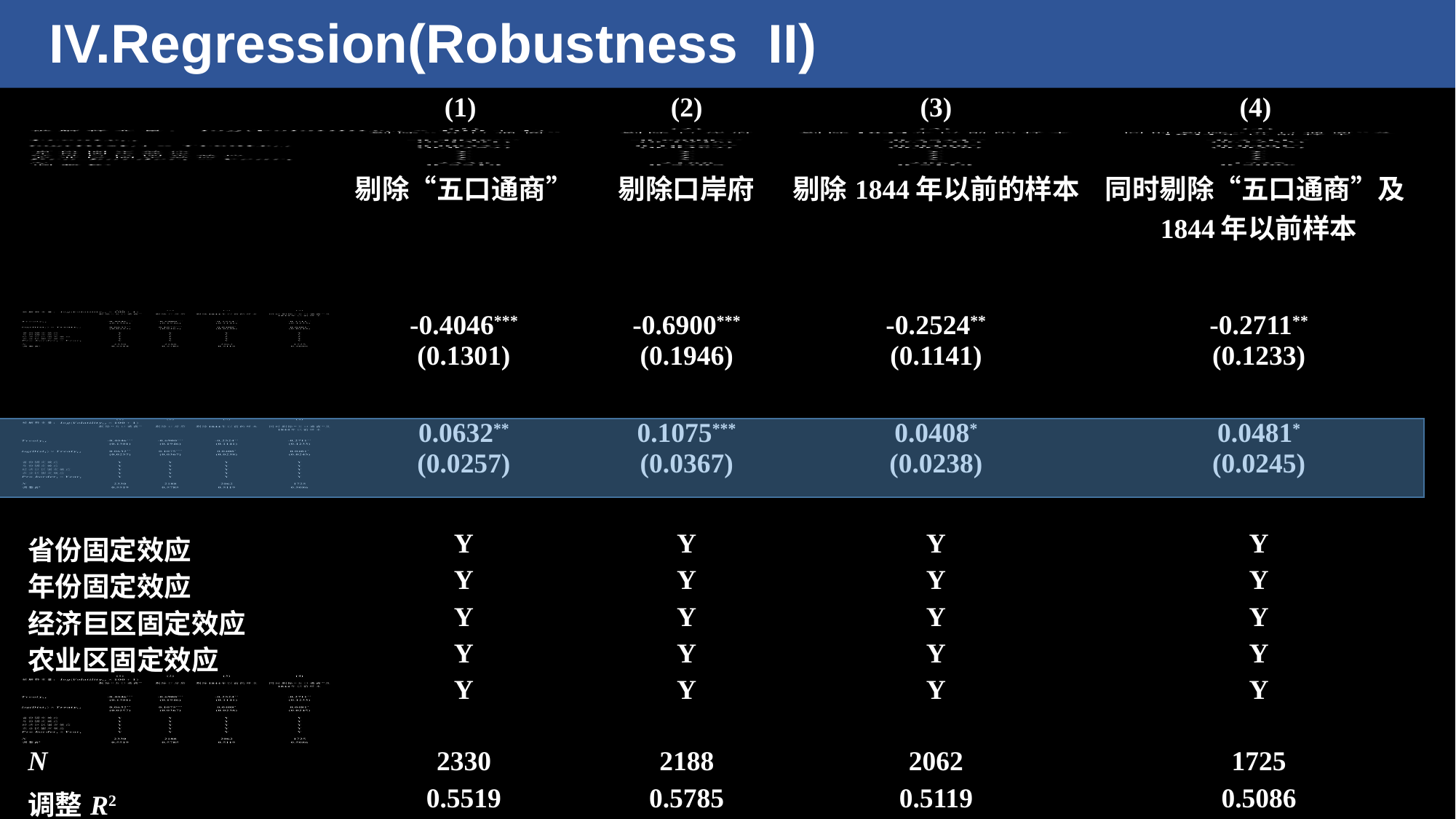

IV.Regression(Robustness  II)
|  | (1) | (2) | (3) | (4) |
| --- | --- | --- | --- | --- |
|  |  |  |  |  |
|  | 剔除“五口通商” | 剔除口岸府 | 剔除1844年以前的样本 | 同时剔除“五口通商”及1844年以前样本 |
|  | -0.4046\*\*\* (0.1301) | -0.6900\*\*\* (0.1946) | -0.2524\*\* (0.1141) | -0.2711\*\* (0.1233) |
|  |  |  |  |  |
|  | 0.0632\*\* (0.0257) | 0.1075\*\*\* (0.0367) | 0.0408\* (0.0238) | 0.0481\* (0.0245) |
|  |  |  |  |  |
| 省份固定效应 | Y | Y | Y | Y |
| 年份固定效应 | Y | Y | Y | Y |
| 经济巨区固定效应 | Y | Y | Y | Y |
| 农业区固定效应 | Y | Y | Y | Y |
|  | Y | Y | Y | Y |
| N | 2330 | 2188 | 2062 | 1725 |
| 调整R2 | 0.5519 | 0.5785 | 0.5119 | 0.5086 |

注：1. 所有回归均以府id进行聚类；2. 所有回归均控制其他控制变量，但未在表格中报告，下同。